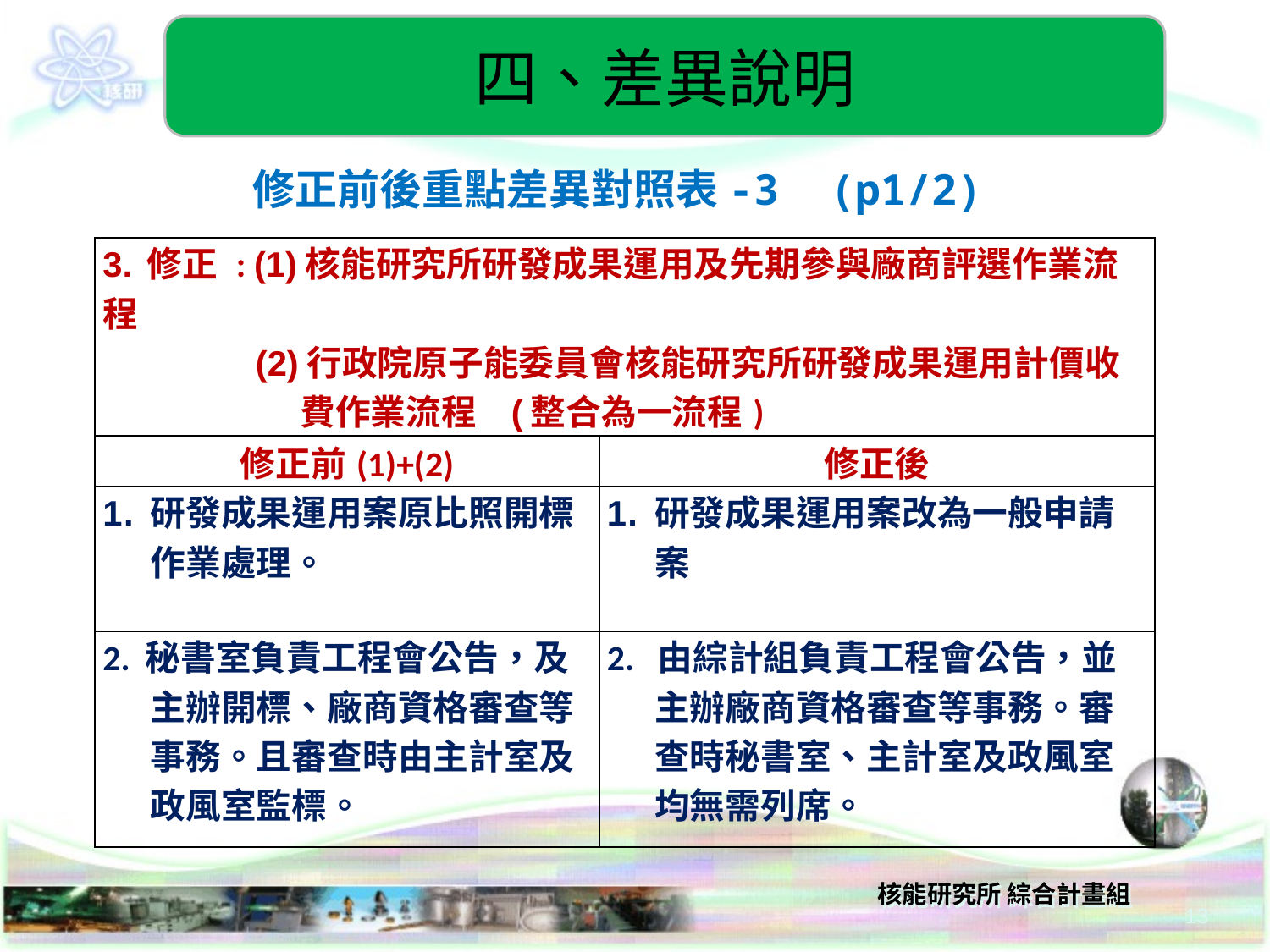

四、差異說明
修正前後重點差異對照表-3  (p1/2)
| 3. 修正 : (1)核能研究所研發成果運用及先期參與廠商評選作業流程 (2)行政院原子能委員會核能研究所研發成果運用計價收費作業流程 (整合為一流程) |  |
| --- | --- |
| 修正前(1)+(2) | 修正後 |
| 研發成果運用案原比照開標作業處理。 | 研發成果運用案改為一般申請案 |
| 2. 秘書室負責工程會公告，及主辦開標、廠商資格審查等事務。且審查時由主計室及政風室監標。 | 2. 由綜計組負責工程會公告，並主辦廠商資格審查等事務。審查時秘書室、主計室及政風室均無需列席。 |
13